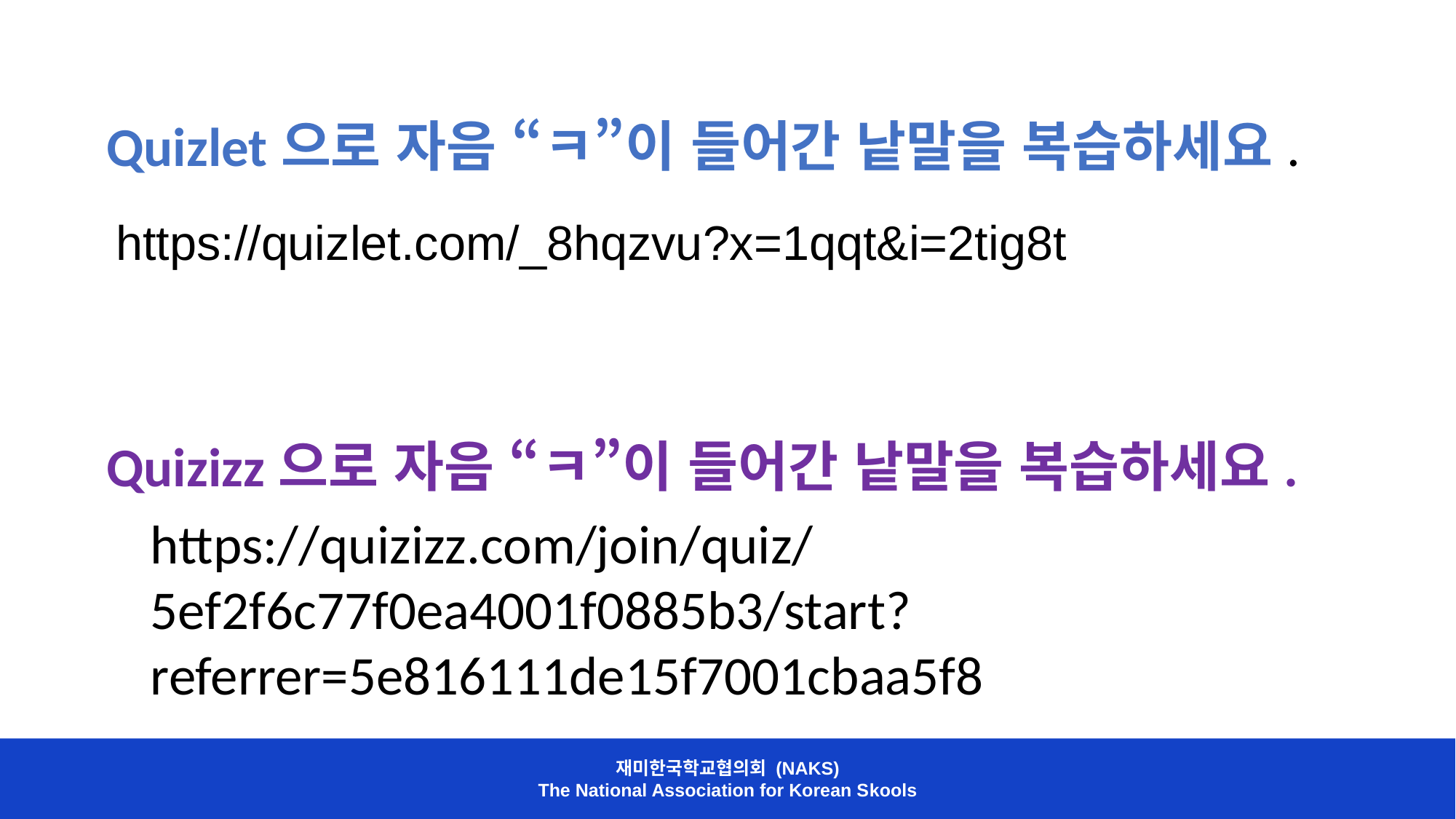

Quizlet으로 자음 “ㅋ”이 들어간 낱말을 복습하세요.
https://quizlet.com/_8hqzvu?x=1qqt&i=2tig8t
Quizizz으로 자음 “ㅋ”이 들어간 낱말을 복습하세요.
https://quizizz.com/join/quiz/5ef2f6c77f0ea4001f0885b3/start?referrer=5e816111de15f7001cbaa5f8
재미한국학교협의회 (NAKS)
The National Association for Korean Skools